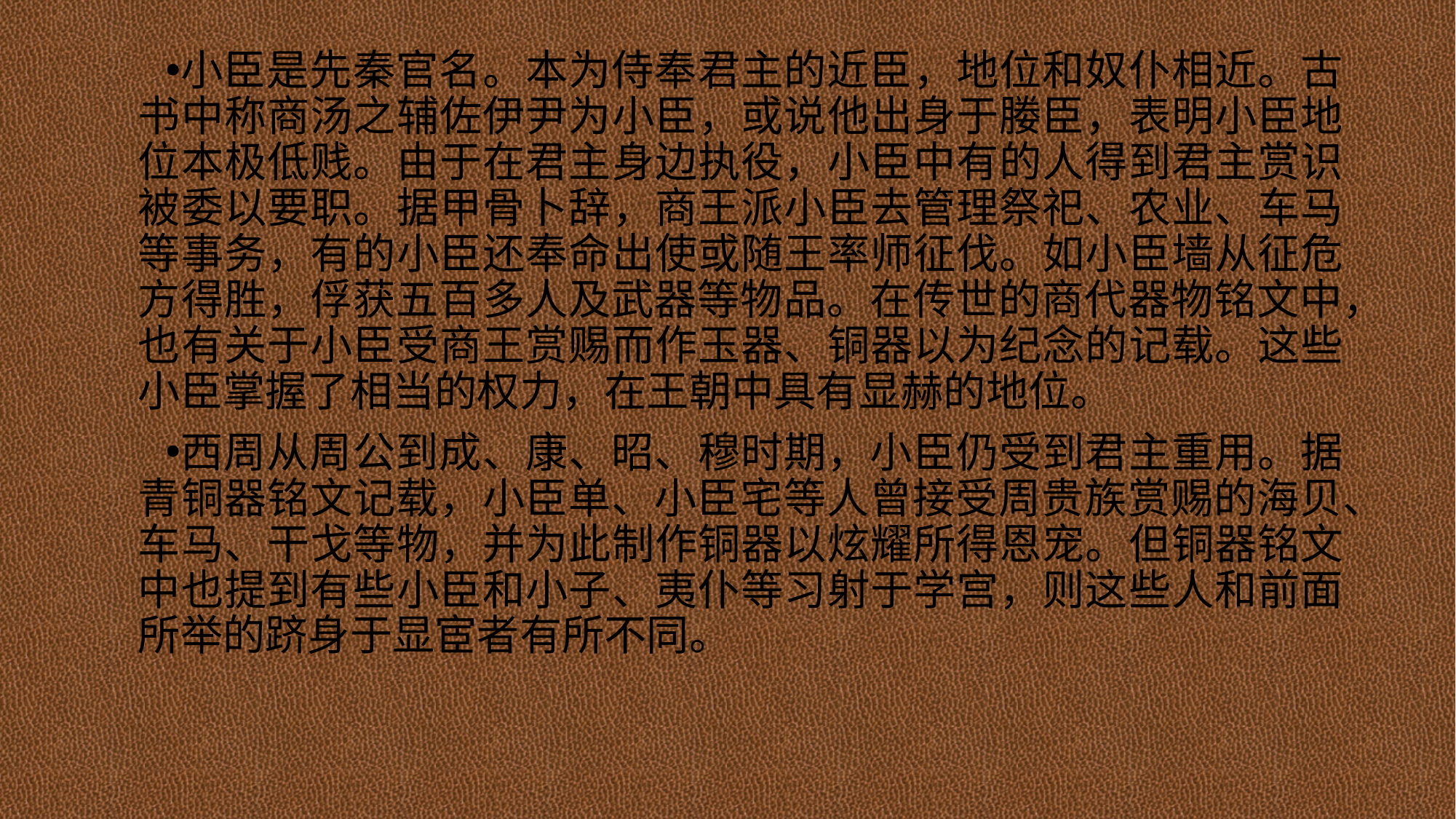

# 小臣是先秦官名。本为侍奉君主的近臣，地位和奴仆相近。古书中称商汤之辅佐伊尹为小臣，或说他出身于媵臣，表明小臣地位本极低贱。由于在君主身边执役，小臣中有的人得到君主赏识被委以要职。据甲骨卜辞，商王派小臣去管理祭祀、农业、车马等事务，有的小臣还奉命出使或随王率师征伐。如小臣墙从征危方得胜，俘获五百多人及武器等物品。在传世的商代器物铭文中，也有关于小臣受商王赏赐而作玉器、铜器以为纪念的记载。这些小臣掌握了相当的权力，在王朝中具有显赫的地位。
西周从周公到成、康、昭、穆时期，小臣仍受到君主重用。据青铜器铭文记载，小臣单、小臣宅等人曾接受周贵族赏赐的海贝、车马、干戈等物，并为此制作铜器以炫耀所得恩宠。但铜器铭文中也提到有些小臣和小子、夷仆等习射于学宫，则这些人和前面所举的跻身于显宦者有所不同。